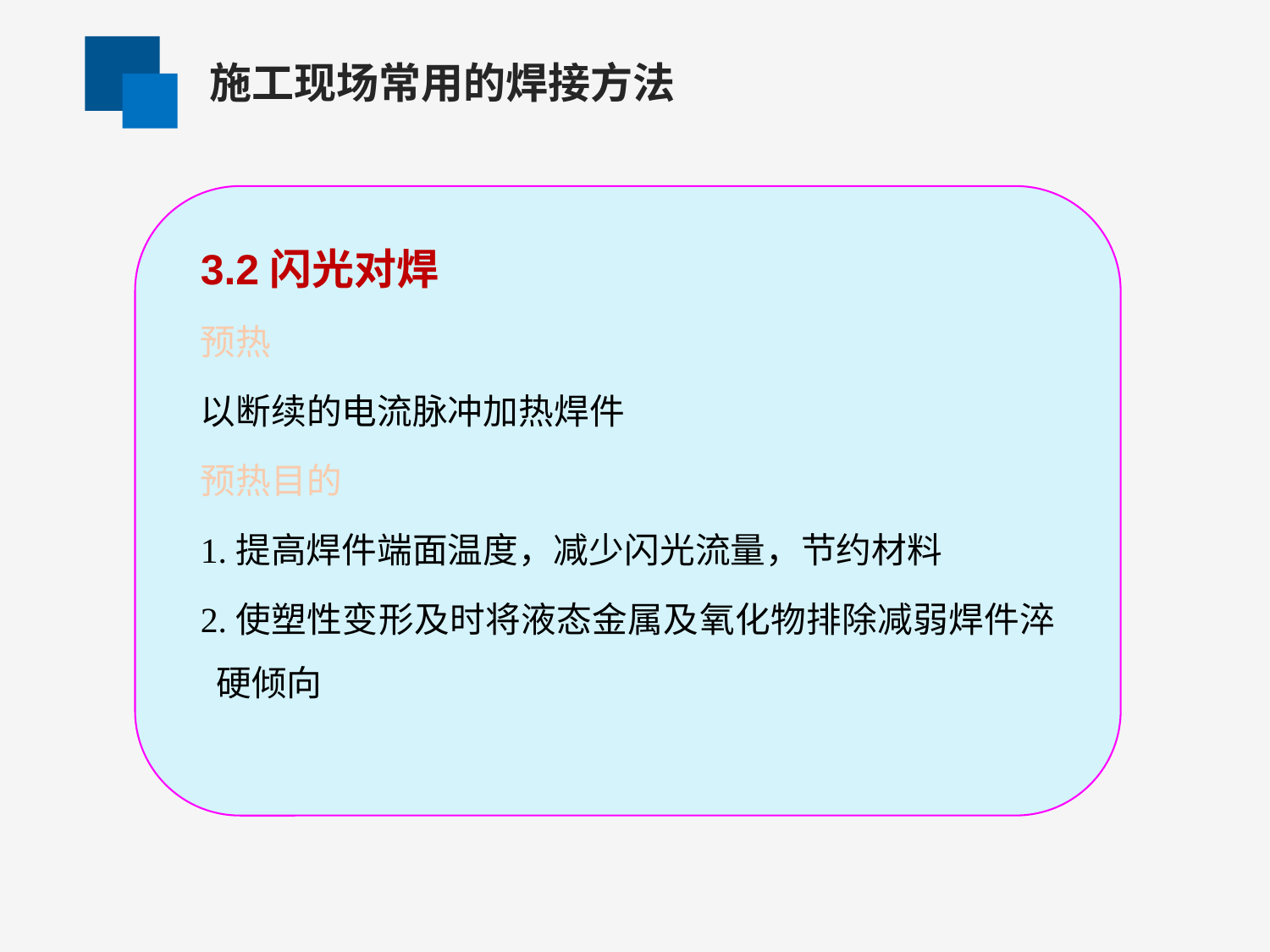

施工现场常用的焊接方法

3.2闪光对焊
预热
以断续的电流脉冲加热焊件
预热目的
1.提高焊件端面温度，减少闪光流量，节约材料
2.使塑性变形及时将液态金属及氧化物排除减弱焊件淬   硬倾向